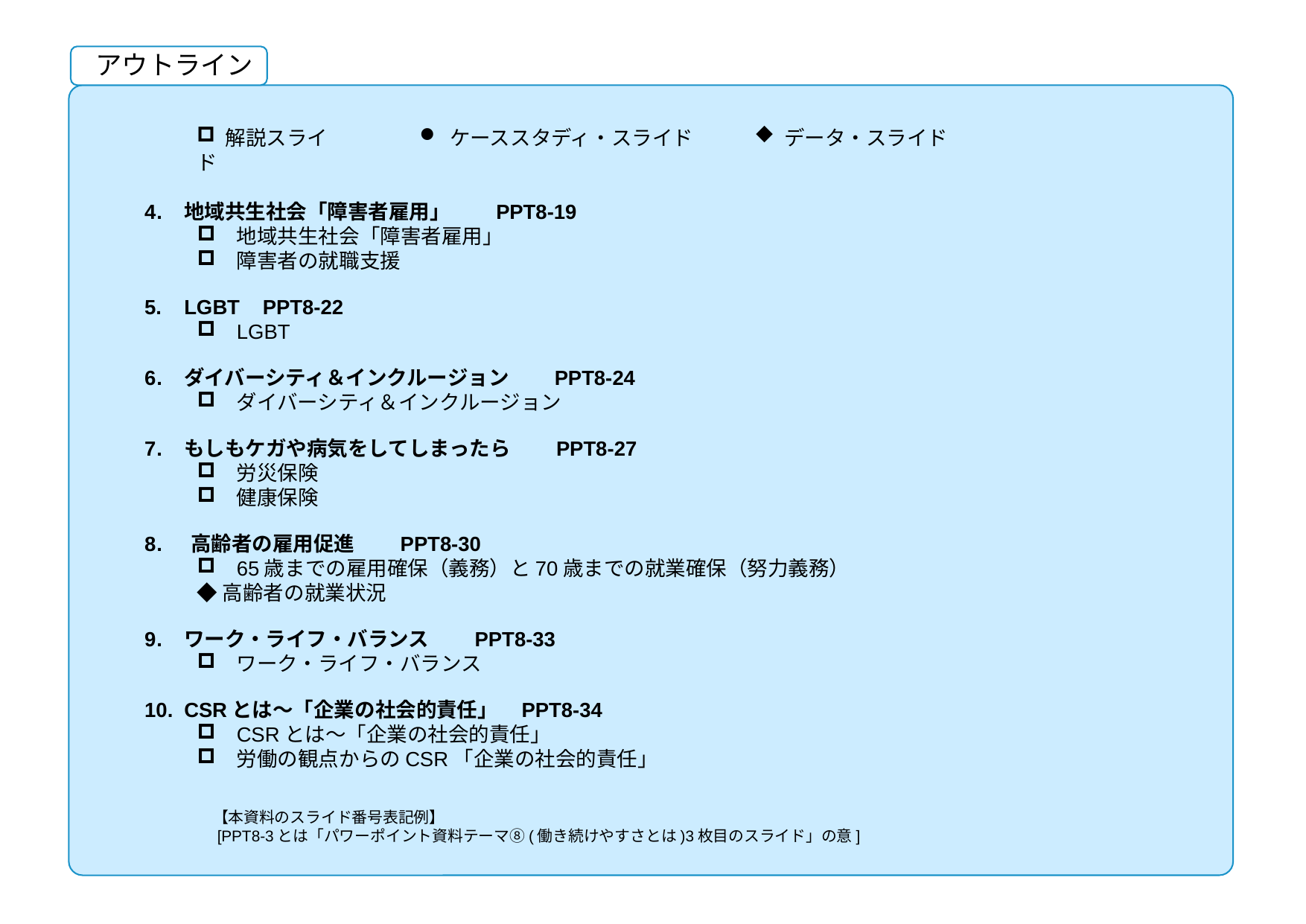

アウトライン

 解説スライド
 ケーススタディ・スライド
 データ・スライド
地域共生社会「障害者雇用」　　PPT8-19
地域共生社会「障害者雇用」
障害者の就職支援
LGBT    PPT8-22
LGBT
ダイバーシティ＆インクルージョン　　PPT8-24
ダイバーシティ＆インクルージョン
もしもケガや病気をしてしまったら　　PPT8-27
労災保険
健康保険
高齢者の雇用促進　　PPT8-30
65歳までの雇用確保（義務）と70歳までの就業確保（努力義務）
◆高齢者の就業状況
ワーク・ライフ・バランス　　PPT8-33
ワーク・ライフ・バランス
CSRとは～「企業の社会的責任」    PPT8-34
CSRとは～「企業の社会的責任」
労働の観点からのCSR「企業の社会的責任」
【本資料のスライド番号表記例】
 [PPT8-3とは「パワーポイント資料テーマ⑧(働き続けやすさとは)3枚目のスライド」の意]